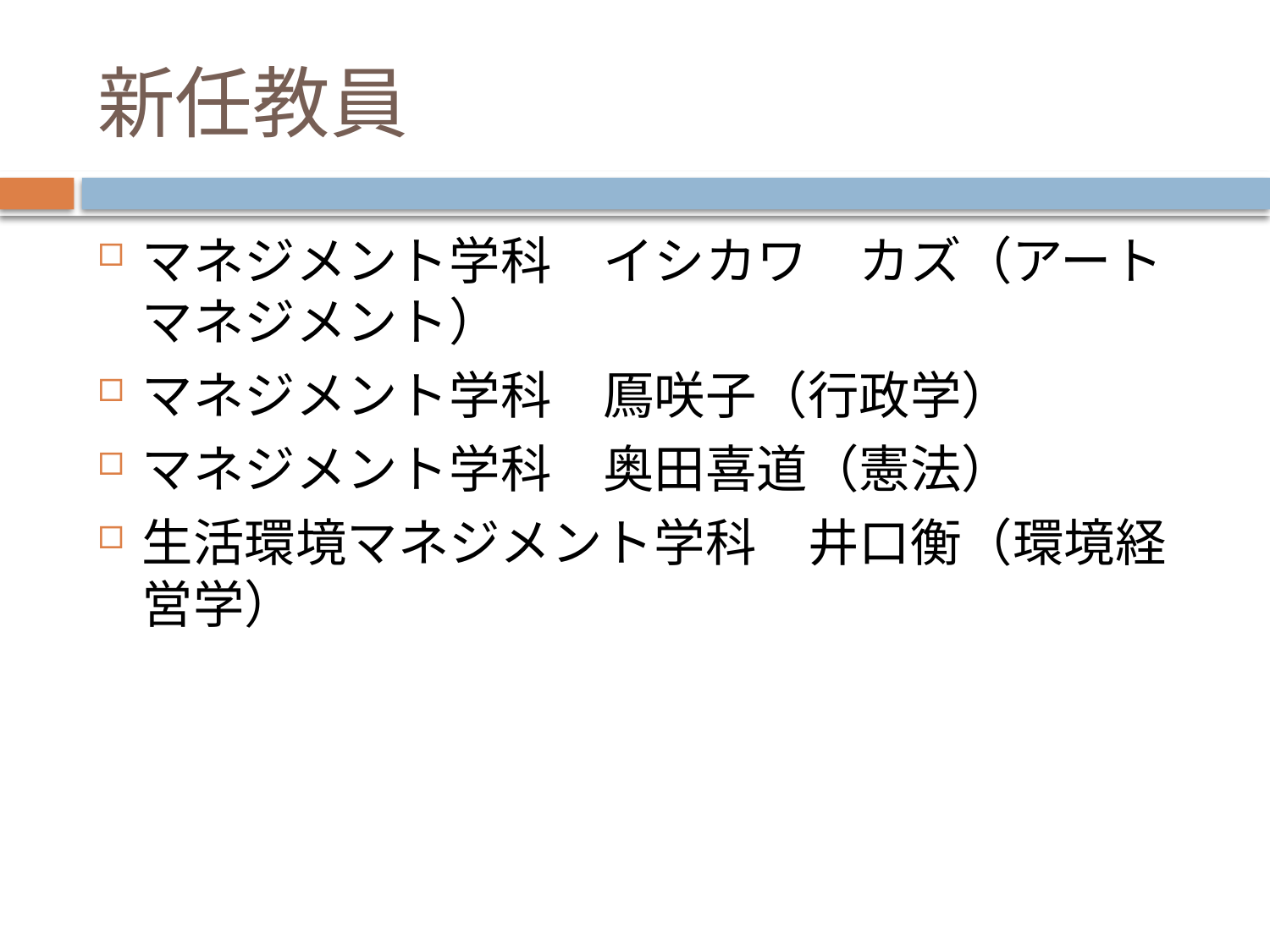

# 新任教員
マネジメント学科　イシカワ　カズ（アートマネジメント）
マネジメント学科　鳫咲子（行政学）
マネジメント学科　奥田喜道（憲法）
生活環境マネジメント学科　井口衡（環境経営学）